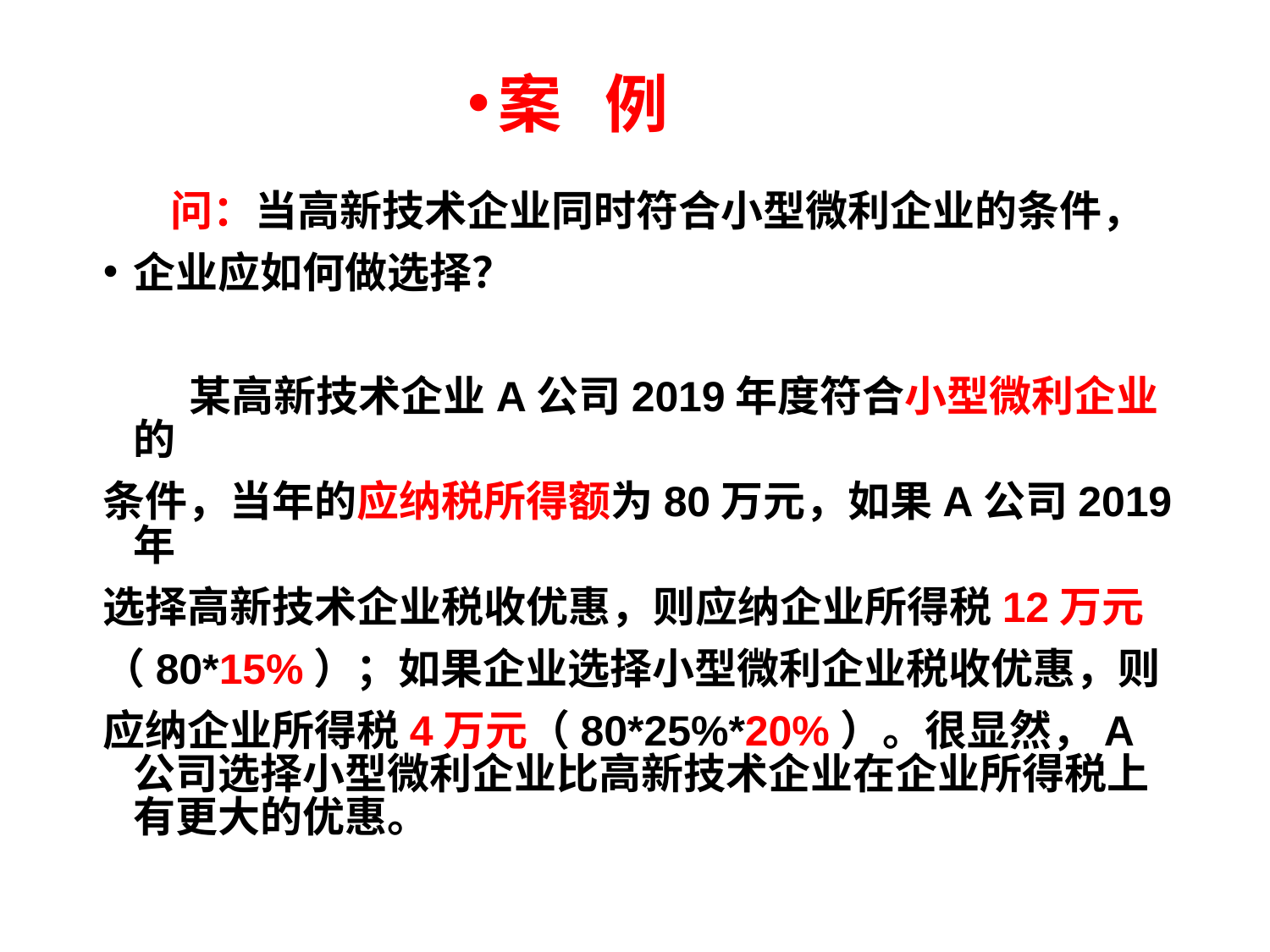

案   例
      问：当高新技术企业同时符合小型微利企业的条件，
企业应如何做选择？

        某高新技术企业A公司2019年度符合小型微利企业的
条件，当年的应纳税所得额为80万元，如果A公司2019年
选择高新技术企业税收优惠，则应纳企业所得税12万元
（80*15%）；如果企业选择小型微利企业税收优惠，则
应纳企业所得税4万元（80*25%*20%）。很显然，A公司选择小型微利企业比高新技术企业在企业所得税上有更大的优惠。